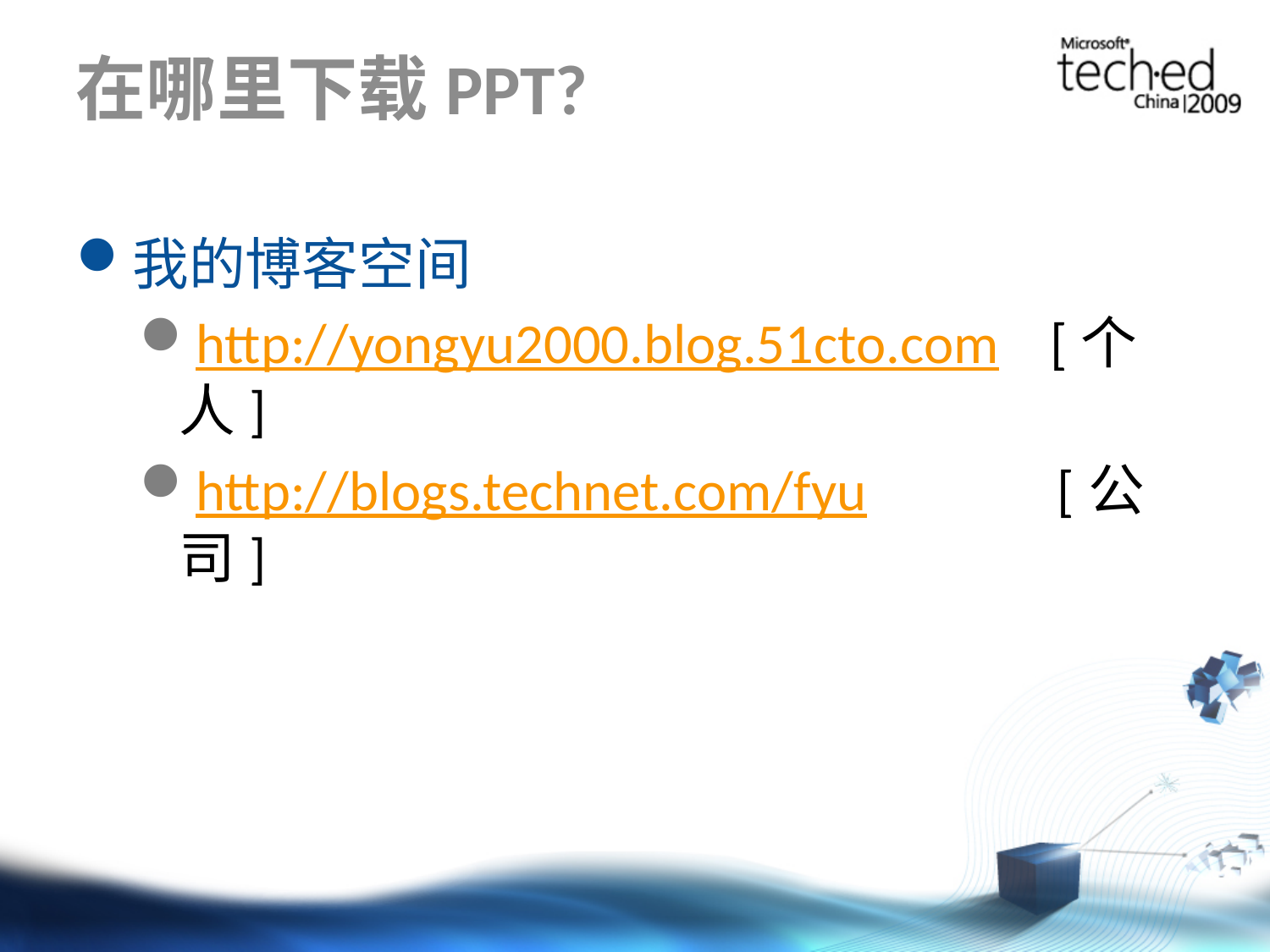

# 在哪里下载PPT?
我的博客空间
http://yongyu2000.blog.51cto.com    [个人]
http://blogs.technet.com/fyu               [公司]